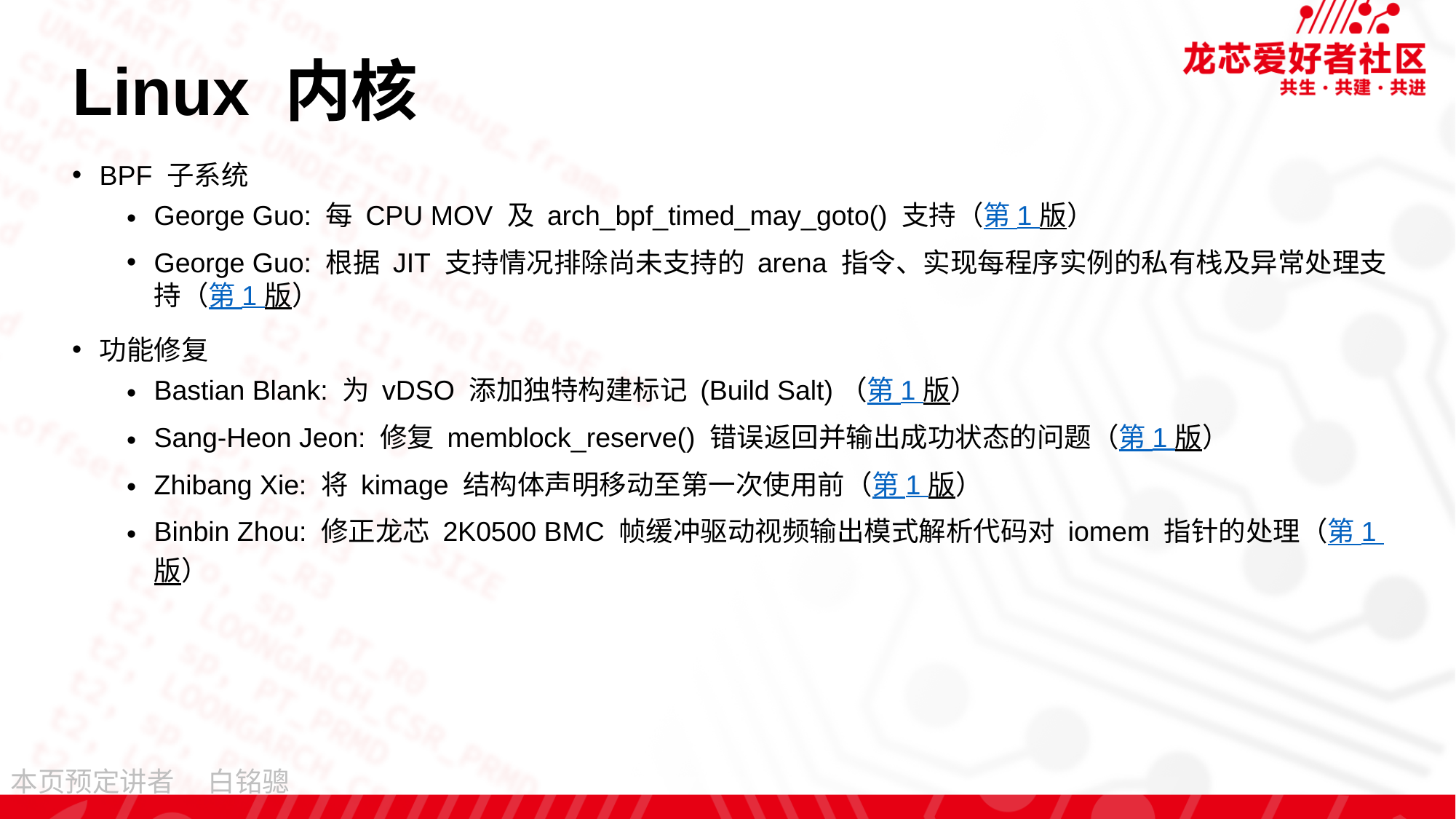

# Linux 内核
BPF 子系统
George Guo: 每 CPU MOV 及 arch_bpf_timed_may_goto() 支持（第 1 版）
George Guo: 根据 JIT 支持情况排除尚未支持的 arena 指令、实现每程序实例的私有栈及异常处理支持（第 1 版）
功能修复
Bastian Blank: 为 vDSO 添加独特构建标记 (Build Salt)（第 1 版）
Sang-Heon Jeon: 修复 memblock_reserve() 错误返回并输出成功状态的问题（第 1 版）
Zhibang Xie: 将 kimage 结构体声明移动至第一次使用前（第 1 版）
Binbin Zhou: 修正龙芯 2K0500 BMC 帧缓冲驱动视频输出模式解析代码对 iomem 指针的处理（第 1 版）
白铭骢